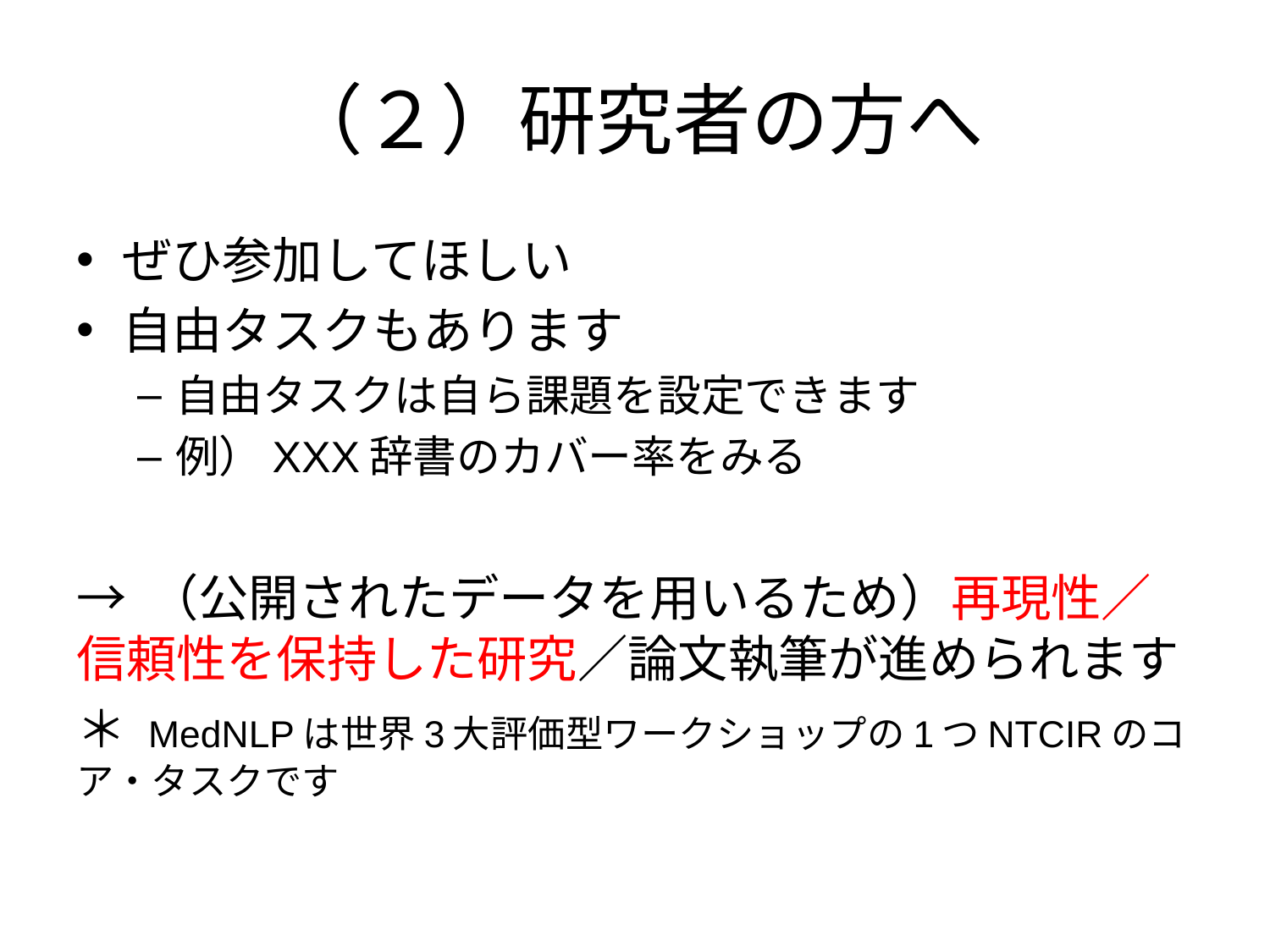

# （２）研究者の方へ
ぜひ参加してほしい
自由タスクもあります
自由タスクは自ら課題を設定できます
例）XXX辞書のカバー率をみる

→ （公開されたデータを用いるため）再現性／信頼性を保持した研究／論文執筆が進められます
＊ MedNLPは世界3大評価型ワークショップの1つNTCIRのコア・タスクです